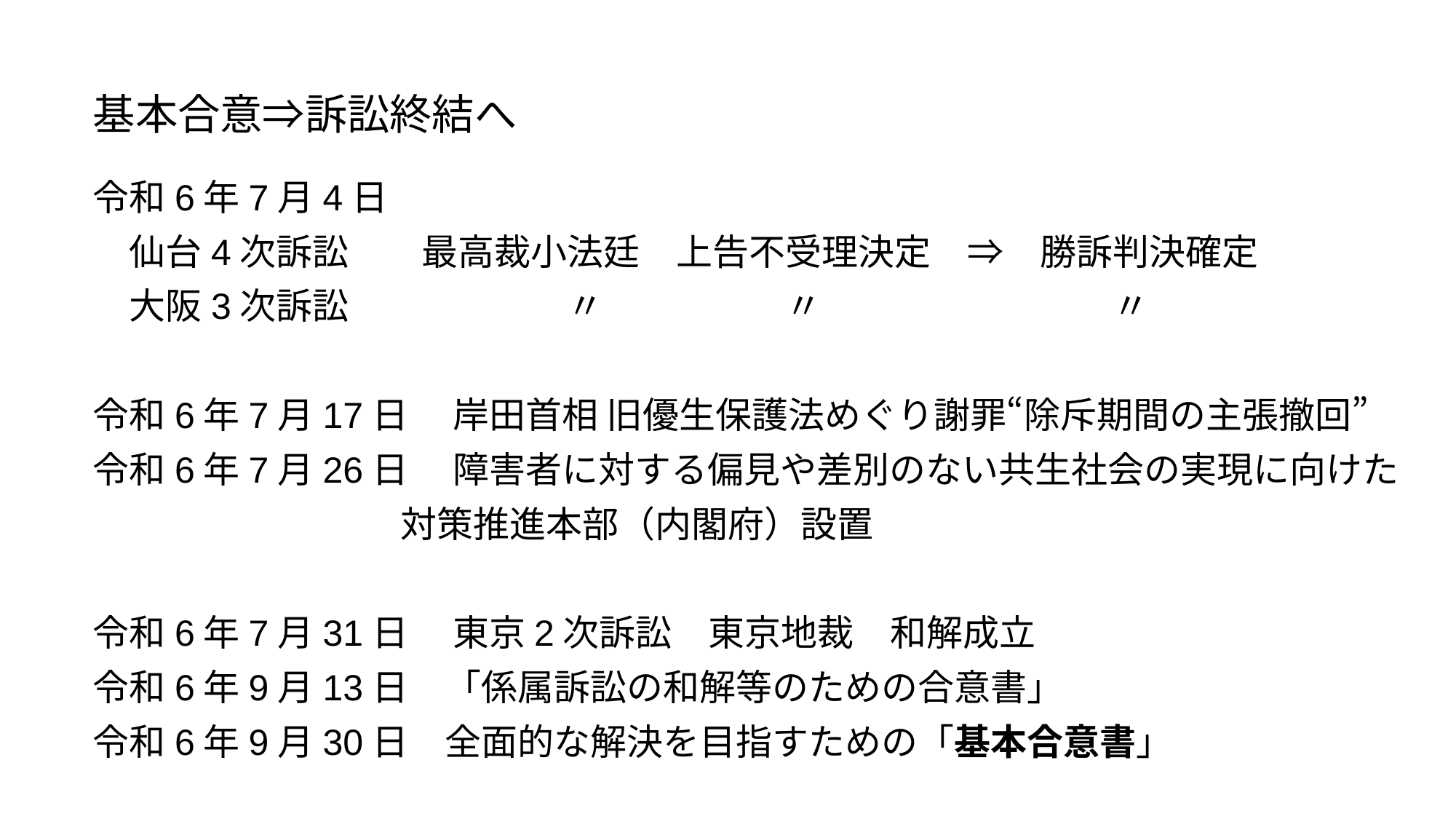

# 基本合意⇒訴訟終結へ
令和6年7月4日
　仙台4次訴訟　　最高裁小法廷　上告不受理決定　⇒　勝訴判決確定
　大阪3次訴訟　　　　　　〃　　　　　〃　　　　　　　　〃

令和6年7月17日　 岸田首相 旧優生保護法めぐり謝罪“除斥期間の主張撤回”
令和6年7月26日　 障害者に対する偏見や差別のない共生社会の実現に向けた
　　　　　　　　  対策推進本部（内閣府）設置

令和6年7月31日　 東京2次訴訟　東京地裁　和解成立
令和6年9月13日　「係属訴訟の和解等のための合意書」
令和6年9月30日　全面的な解決を目指すための「基本合意書」